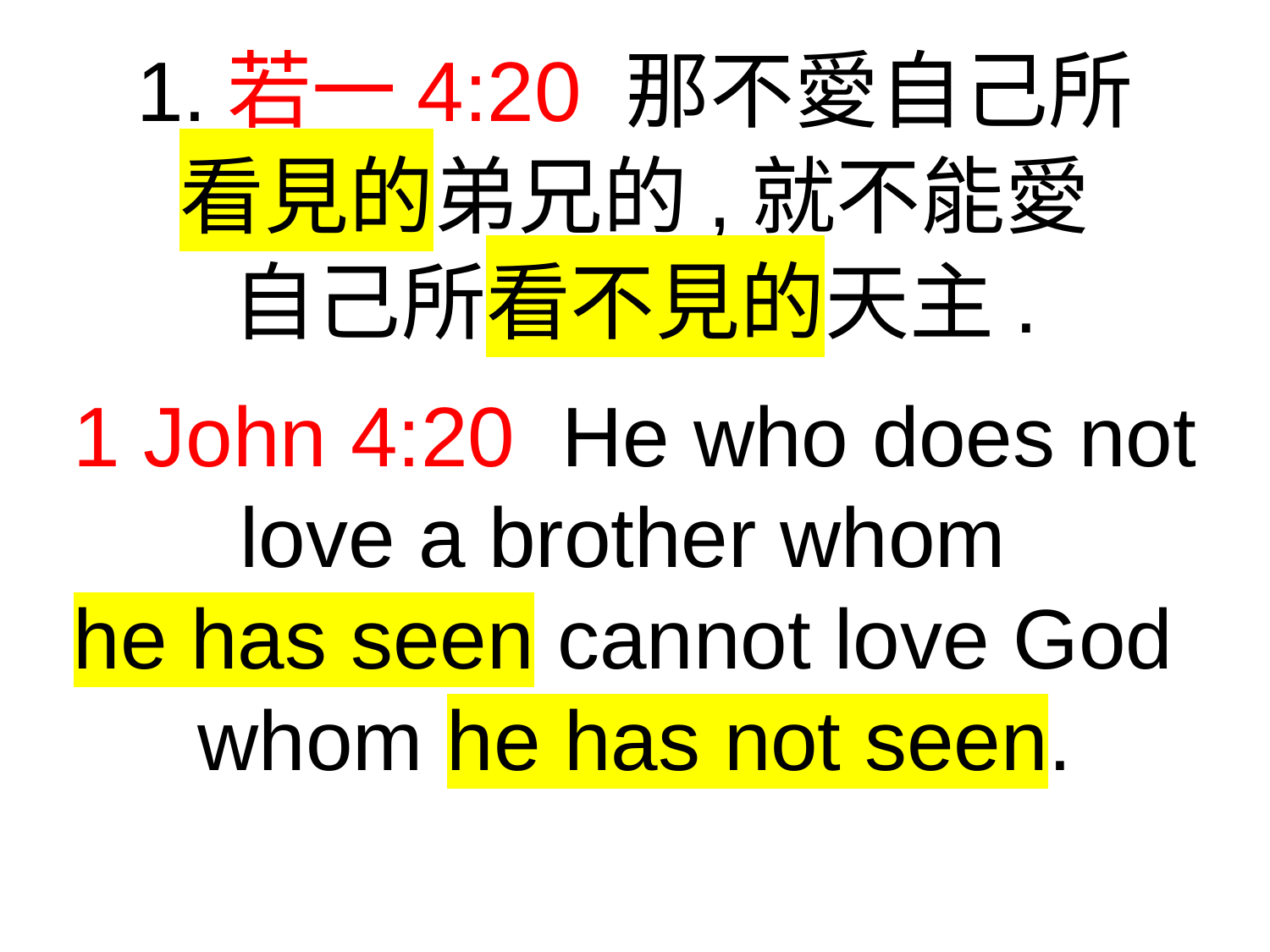

1.若一4:20 那不愛自己所
看見的弟兄的,就不能愛
自己所看不見的天主.
1 John 4:20  He who does not love a brother whom
he has seen cannot love God
whom he has not seen.